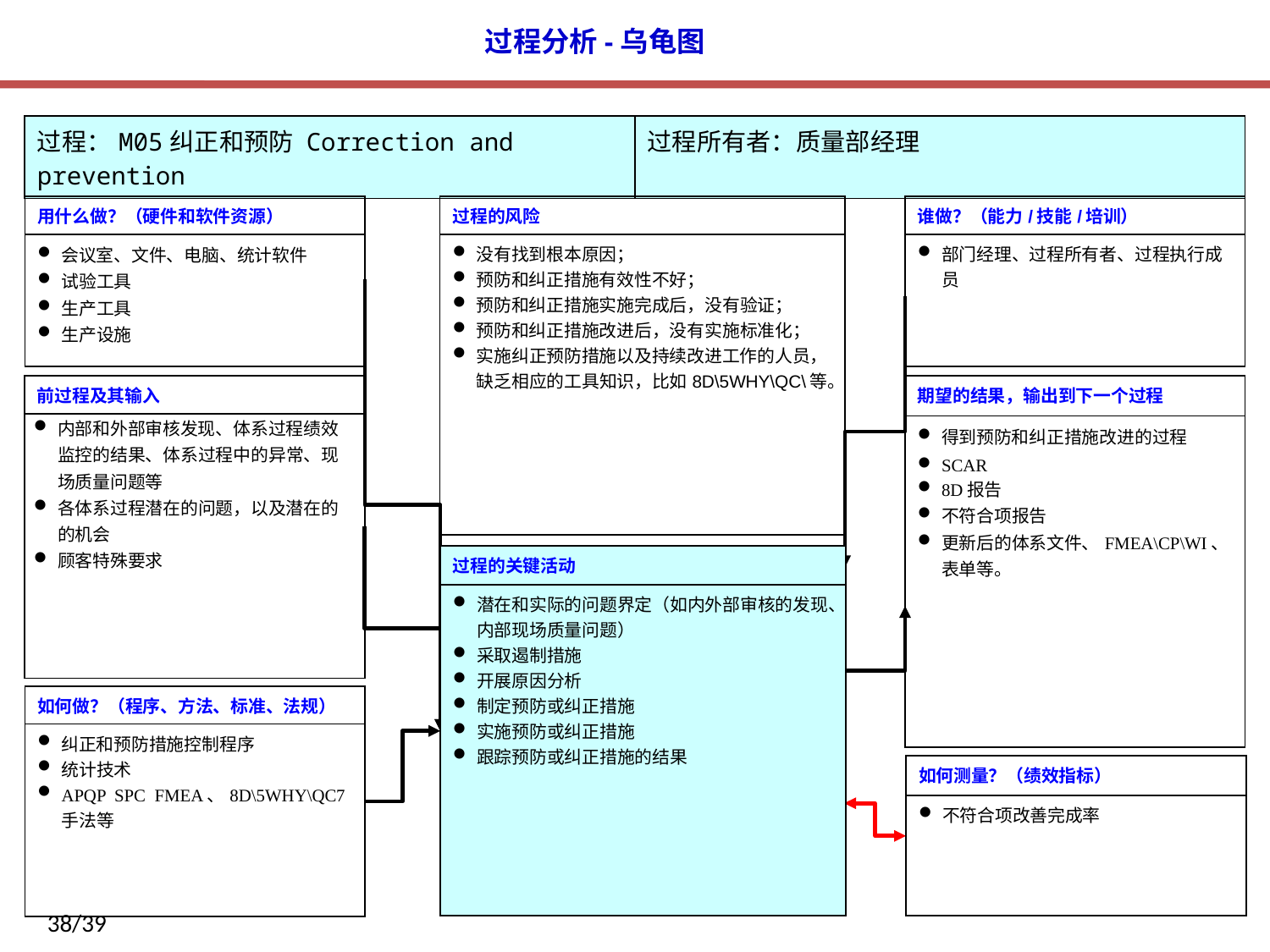

| 过程：M05纠正和预防 Correction and prevention | 过程所有者：质量部经理 |
| --- | --- |
| 用什么做？（硬件和软件资源） |
| --- |
| 会议室、文件、电脑、统计软件 试验工具 生产工具 生产设施 |
| 过程的风险 |
| --- |
| 没有找到根本原因； 预防和纠正措施有效性不好； 预防和纠正措施实施完成后，没有验证； 预防和纠正措施改进后，没有实施标准化； 实施纠正预防措施以及持续改进工作的人员，缺乏相应的工具知识，比如8D\5WHY\QC\等。 |
| 谁做？（能力/技能/培训） |
| --- |
| 部门经理、过程所有者、过程执行成员 |
| 前过程及其输入 |
| --- |
| 内部和外部审核发现、体系过程绩效监控的结果、体系过程中的异常、现场质量问题等 各体系过程潜在的问题，以及潜在的的机会 顾客特殊要求 |
| 期望的结果，输出到下一个过程 |
| --- |
| 得到预防和纠正措施改进的过程 SCAR 8D报告 不符合项报告 更新后的体系文件、FMEA\CP\WI、表单等。 |
| 过程的关键活动 |
| --- |
| 潜在和实际的问题界定（如内外部审核的发现、内部现场质量问题） 采取遏制措施 开展原因分析 制定预防或纠正措施 实施预防或纠正措施 跟踪预防或纠正措施的结果 |
| 如何做？（程序、方法、标准、法规） |
| --- |
| 纠正和预防措施控制程序 统计技术 APQP SPC FMEA、8D\5WHY\QC7手法等 |
| 如何测量？（绩效指标） |
| --- |
| 不符合项改善完成率 |
38/39